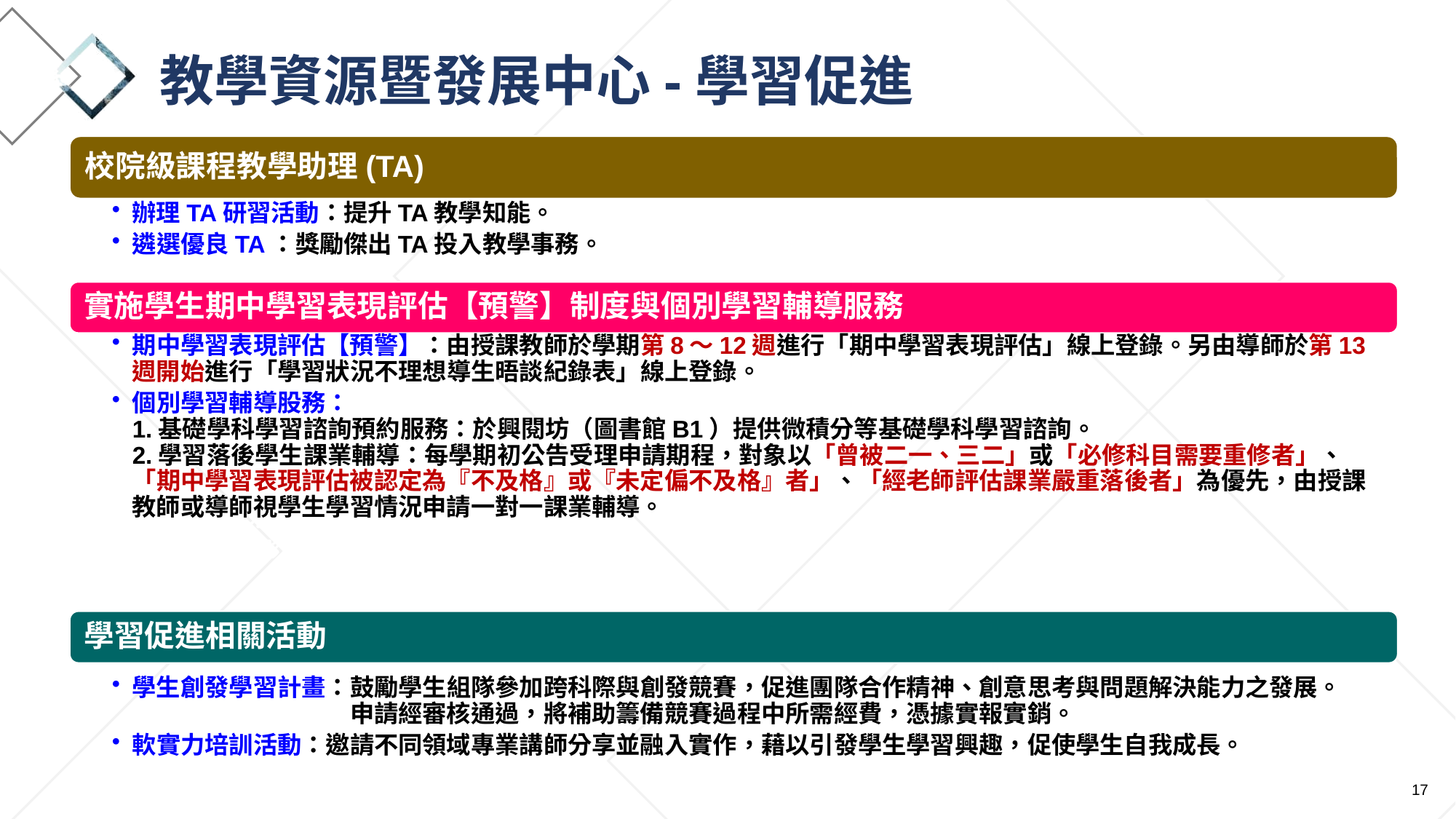

教學資源暨發展中心-學習促進
校院級課程教學助理(TA)
辦理TA研習活動：提升TA教學知能。
遴選優良TA：獎勵傑出TA投入教學事務。
實施學生期中學習表現評估【預警】制度與個別學習輔導服務
期中學習表現評估【預警】：由授課教師於學期第8～12週進行「期中學習表現評估」線上登錄。另由導師於第13週開始進行「學習狀況不理想導生晤談紀錄表」線上登錄。
個別學習輔導股務：
1.基礎學科學習諮詢預約服務：於興閱坊（圖書館B1）提供微積分等基礎學科學習諮詢。
2.學習落後學生課業輔導：每學期初公告受理申請期程，對象以「曾被二一、三二」或「必修科目需要重修者」、「期中學習表現評估被認定為『不及格』或『未定偏不及格』者」、「經老師評估課業嚴重落後者」為優先，由授課教師或導師視學生學習情況申請一對一課業輔導。
學習促進相關活動
學生創發學習計畫：鼓勵學生組隊參加跨科際與創發競賽，促進團隊合作精神、創意思考與問題解決能力之發展。
　　　　　　　　　申請經審核通過，將補助籌備競賽過程中所需經費，憑據實報實銷。
軟實力培訓活動：邀請不同領域專業講師分享並融入實作，藉以引發學生學習興趣，促使學生自我成長。
學系學伴與新生
交流時間
109特殊選才
新生與師長合影
17